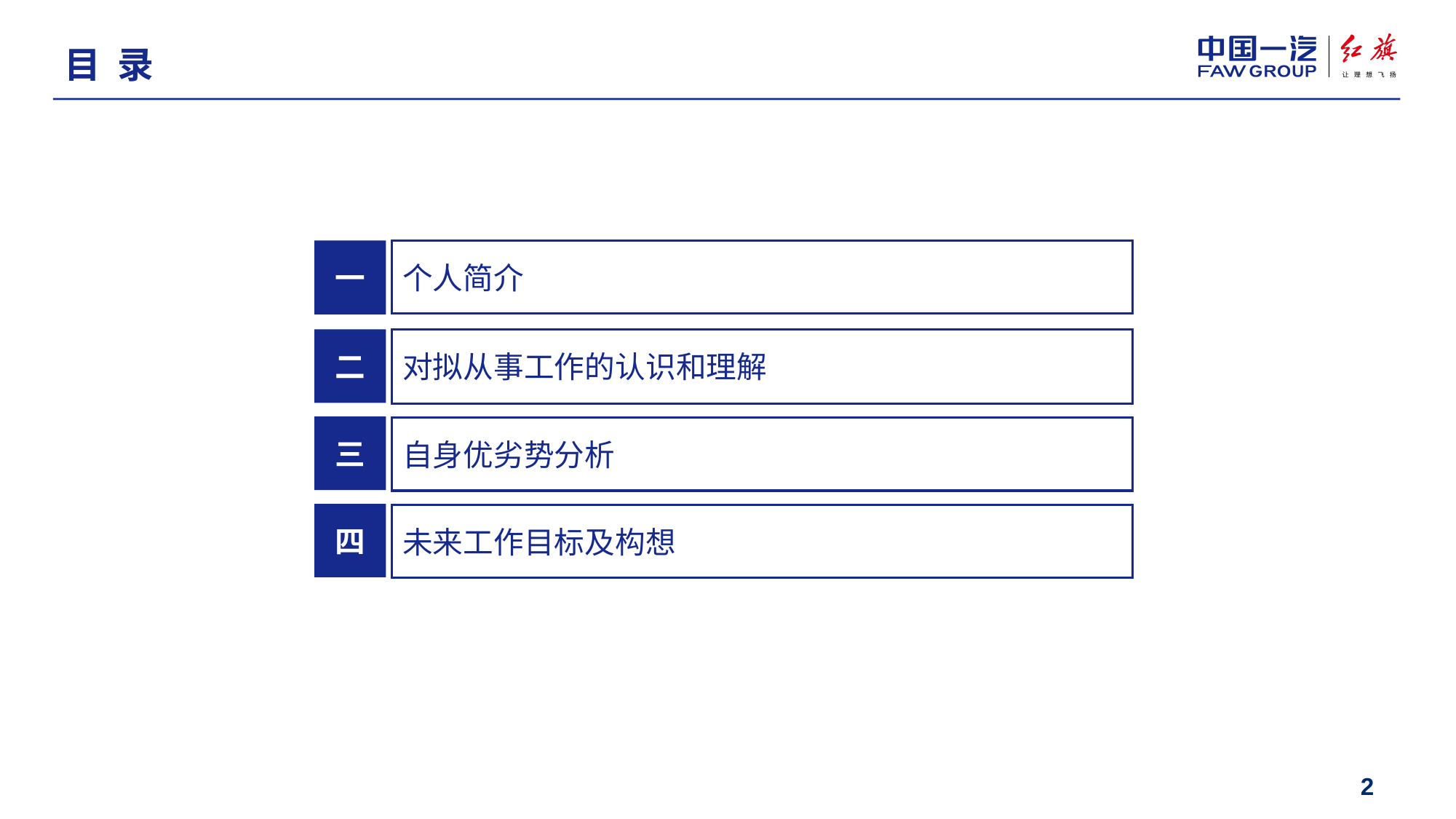

目  录
个人简介
一

对拟从事工作的认识和理解
二
三
自身优劣势分析
四
未来工作目标及构想